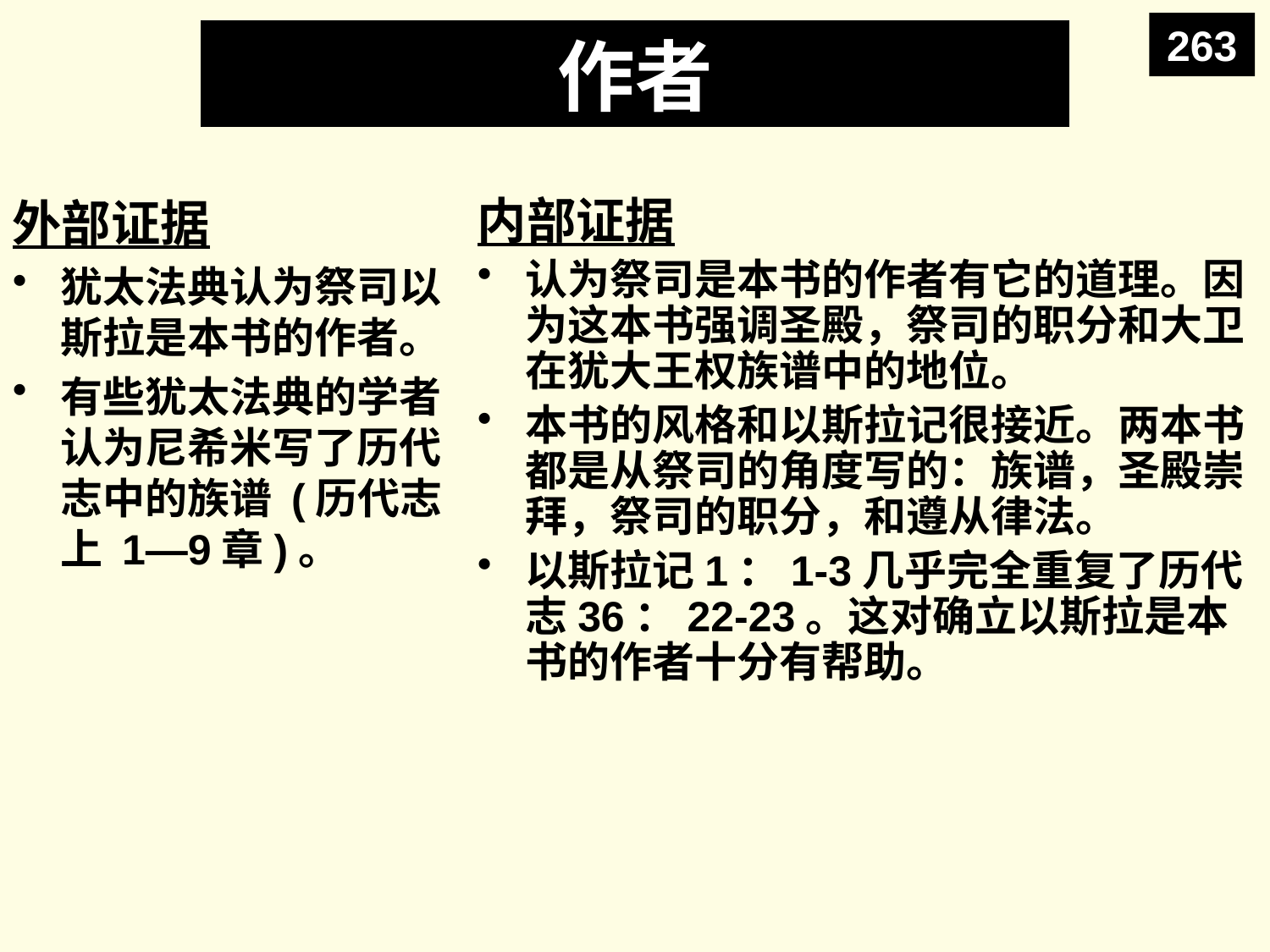

263
# 作者
外部证据
犹太法典认为祭司以斯拉是本书的作者。
有些犹太法典的学者认为尼希米写了历代志中的族谱 (历代志上 1—9章)。
内部证据
认为祭司是本书的作者有它的道理。因为这本书强调圣殿，祭司的职分和大卫在犹大王权族谱中的地位。
本书的风格和以斯拉记很接近。两本书都是从祭司的角度写的：族谱，圣殿崇拜，祭司的职分，和遵从律法。
以斯拉记1：1-3几乎完全重复了历代志36：22-23。这对确立以斯拉是本书的作者十分有帮助。